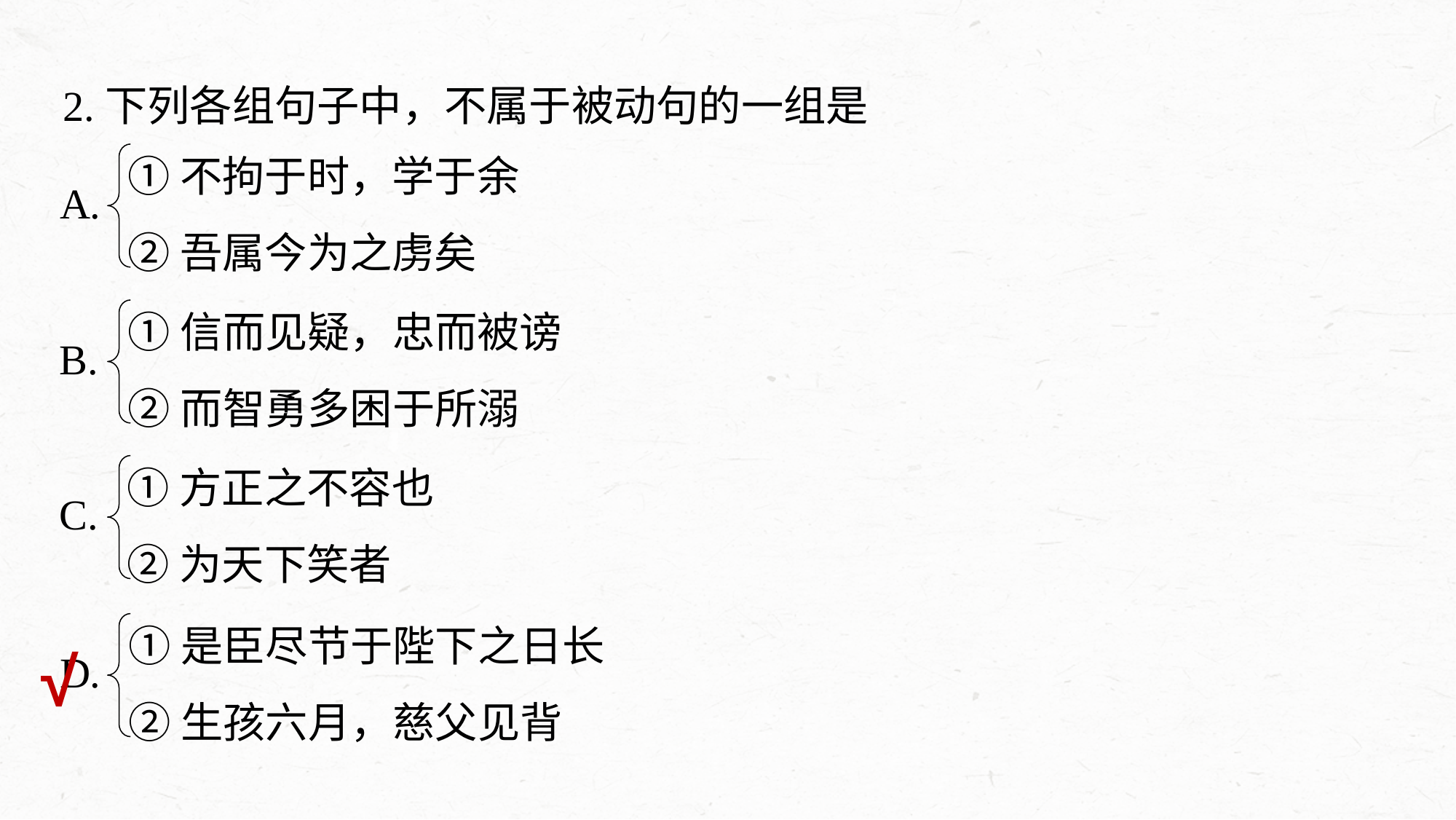

2.下列各组句子中，不属于被动句的一组是
①不拘于时，学于余
②吾属今为之虏矣

A.
①信而见疑，忠而被谤
②而智勇多困于所溺

B.
①方正之不容也
②为天下笑者

C.
①是臣尽节于陛下之日长
②生孩六月，慈父见背

√
D.